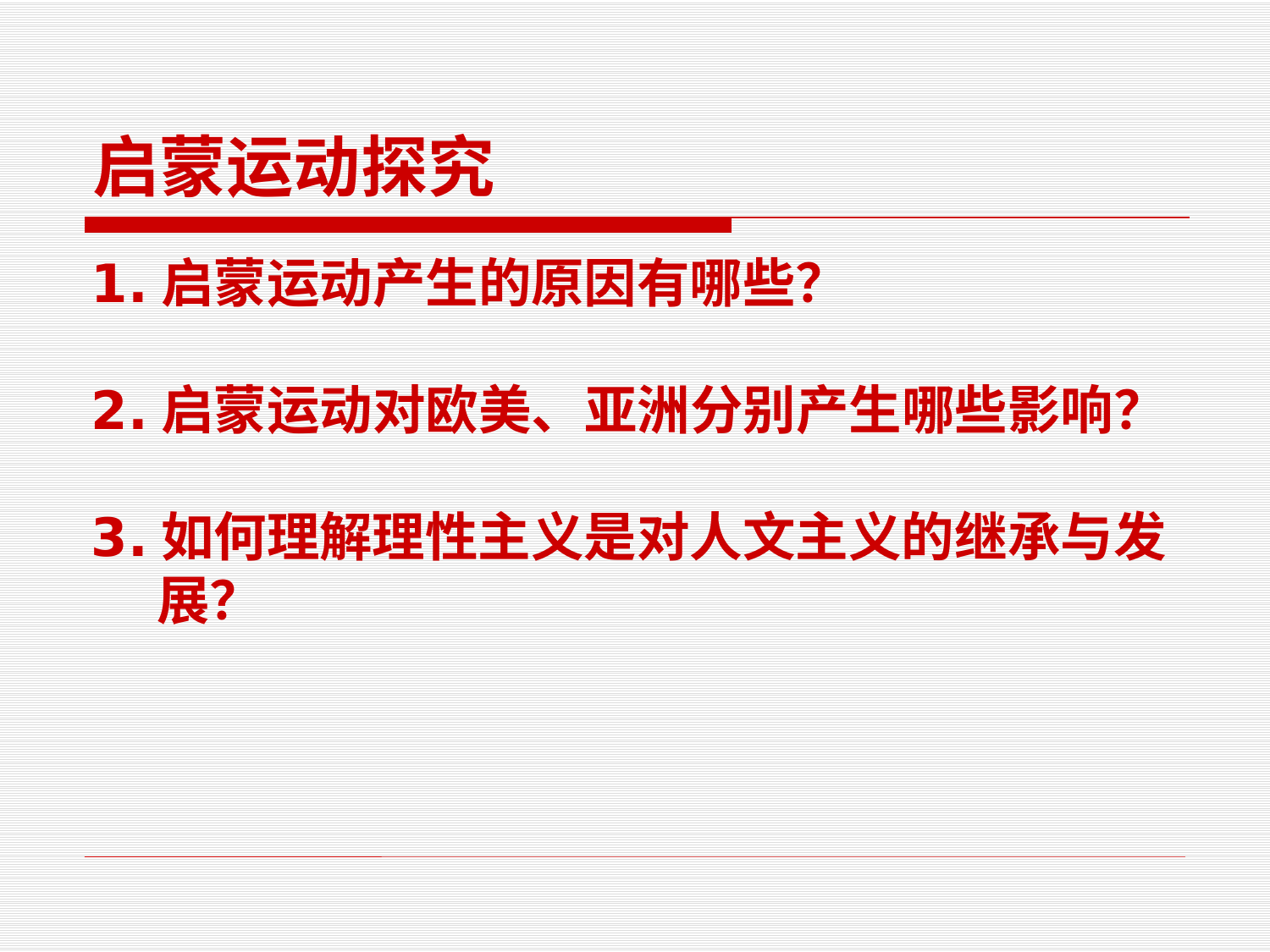

# 启蒙运动探究
1.启蒙运动产生的原因有哪些？

2.启蒙运动对欧美、亚洲分别产生哪些影响？

3.如何理解理性主义是对人文主义的继承与发展？